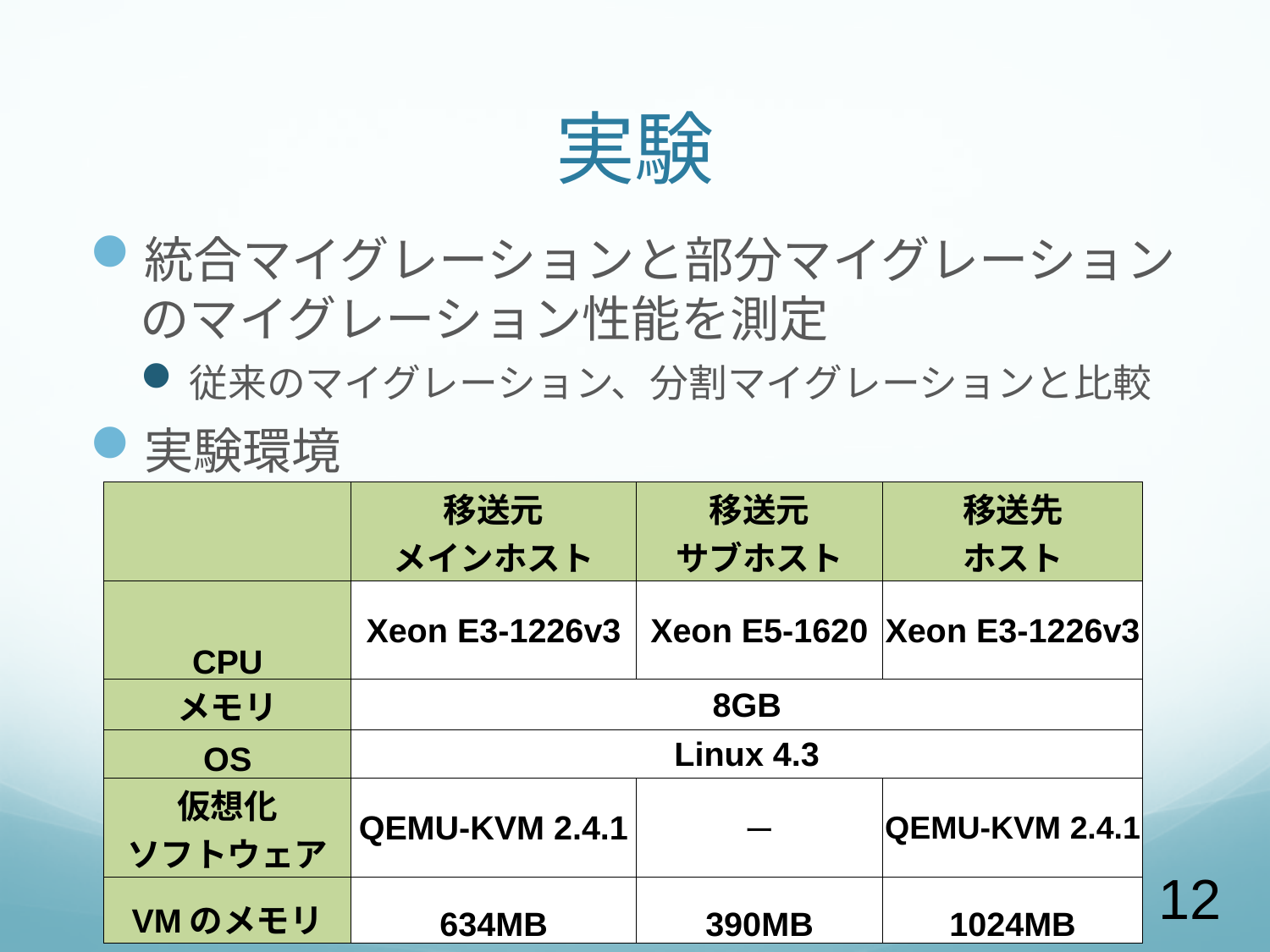

# 実験
統合マイグレーションと部分マイグレーションのマイグレーション性能を測定
従来のマイグレーション、分割マイグレーションと比較
実験環境
|  | 移送元 メインホスト | 移送元 サブホスト | 移送先 ホスト |
| --- | --- | --- | --- |
| CPU | Xeon E3-1226v3 | Xeon E5-1620 | Xeon E3-1226v3 |
| メモリ | 8GB |  |  |
| OS | Linux 4.3 |  |  |
| 仮想化 ソフトウェア | QEMU-KVM 2.4.1 | ー | QEMU-KVM 2.4.1 |
| VMのメモリ | 634MB | 390MB | 1024MB |
12